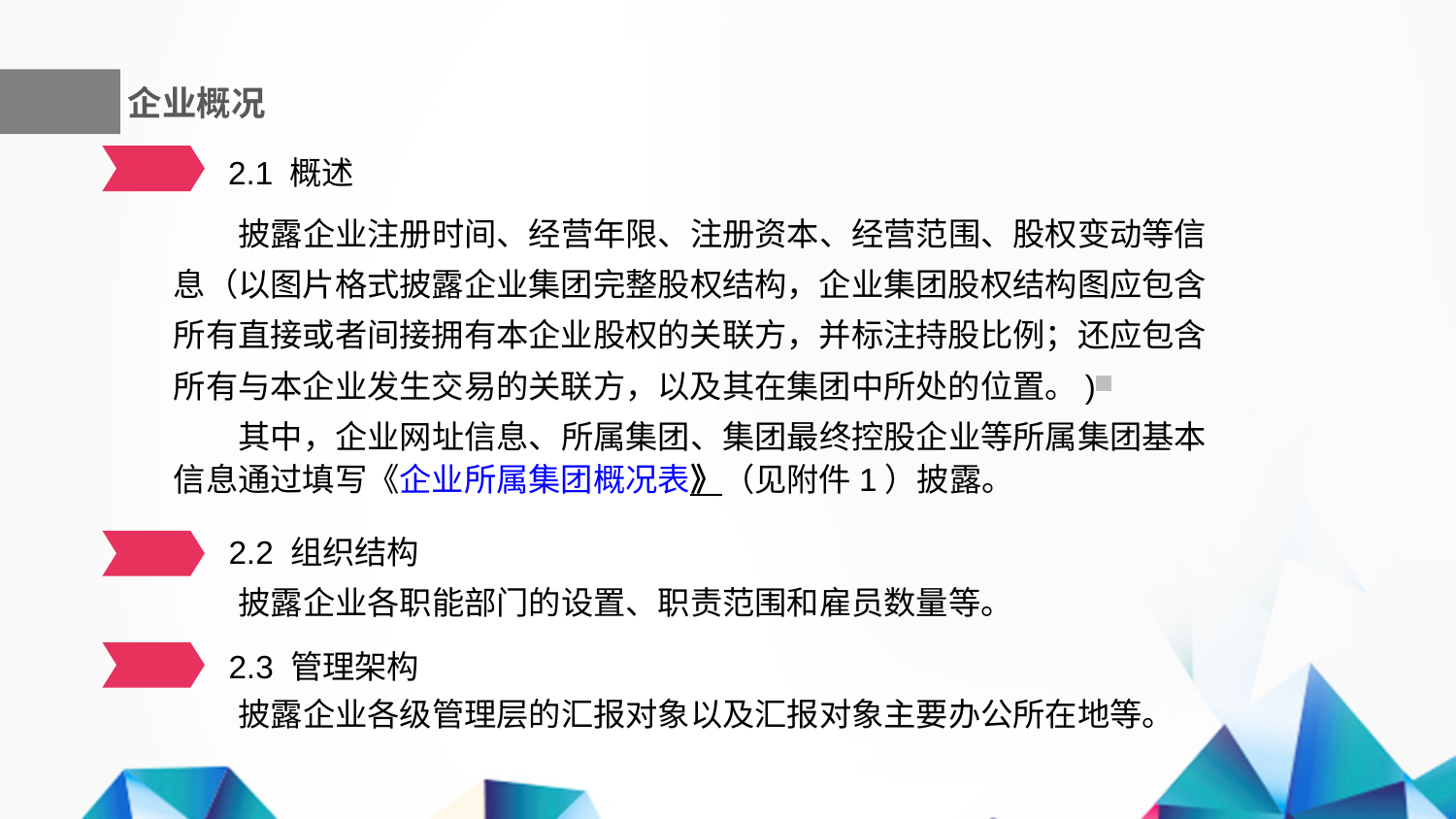

企业概况

2.1 概述
披露企业注册时间、经营年限、注册资本、经营范围、股权变动等信息（以图片格式披露企业集团完整股权结构，企业集团股权结构图应包含所有直接或者间接拥有本企业股权的关联方，并标注持股比例；还应包含所有与本企业发生交易的关联方，以及其在集团中所处的位置。)
其中，企业网址信息、所属集团、集团最终控股企业等所属集团基本信息通过填写《企业所属集团概况表》（见附件1）披露。

2.2 组织结构

披露企业各职能部门的设置、职责范围和雇员数量等。
2.3 管理架构

披露企业各级管理层的汇报对象以及汇报对象主要办公所在地等。